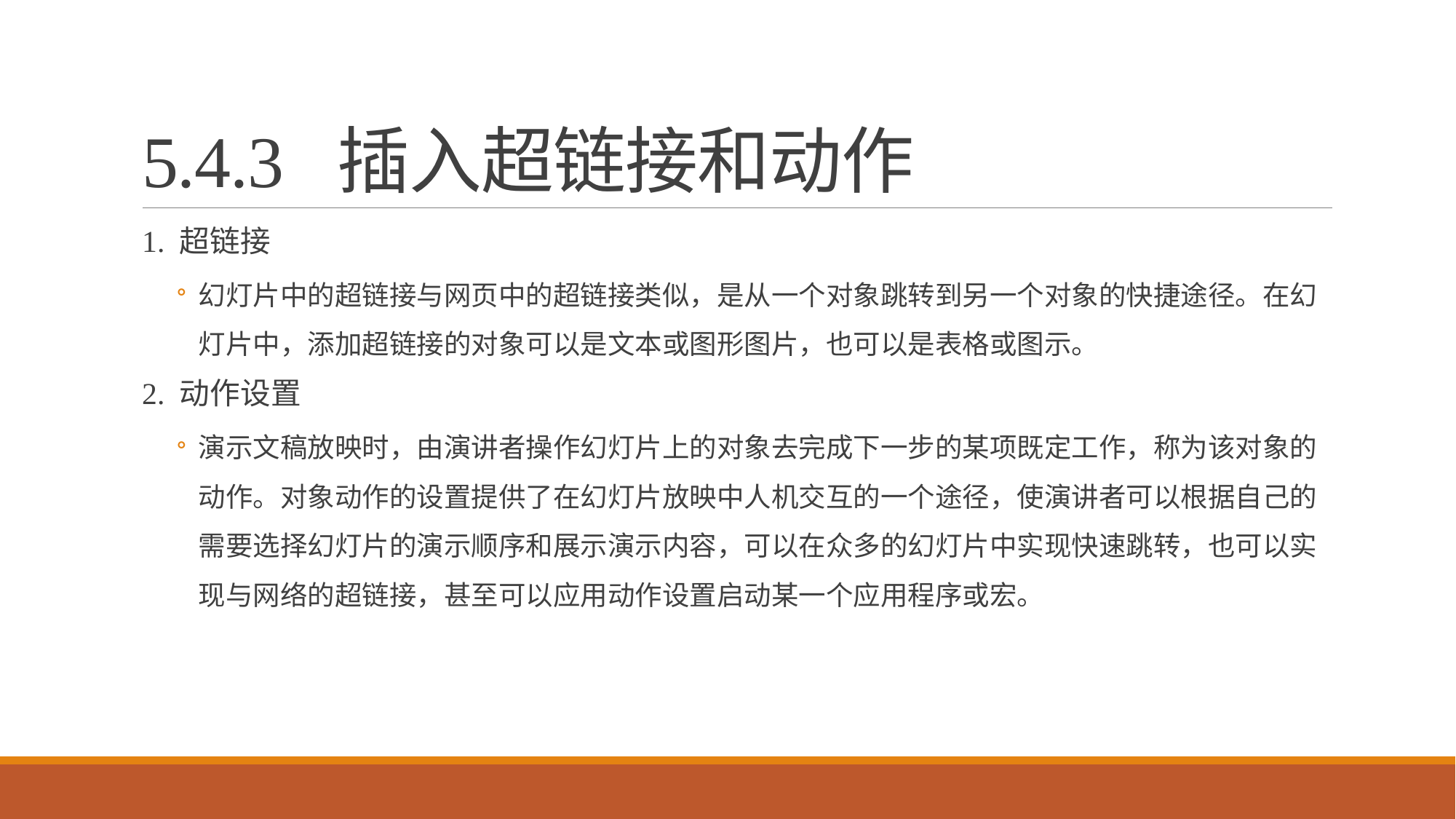

# 5.4.3  插入超链接和动作
1. 超链接
幻灯片中的超链接与网页中的超链接类似，是从一个对象跳转到另一个对象的快捷途径。在幻灯片中，添加超链接的对象可以是文本或图形图片，也可以是表格或图示。
2. 动作设置
演示文稿放映时，由演讲者操作幻灯片上的对象去完成下一步的某项既定工作，称为该对象的动作。对象动作的设置提供了在幻灯片放映中人机交互的一个途径，使演讲者可以根据自己的需要选择幻灯片的演示顺序和展示演示内容，可以在众多的幻灯片中实现快速跳转，也可以实现与网络的超链接，甚至可以应用动作设置启动某一个应用程序或宏。